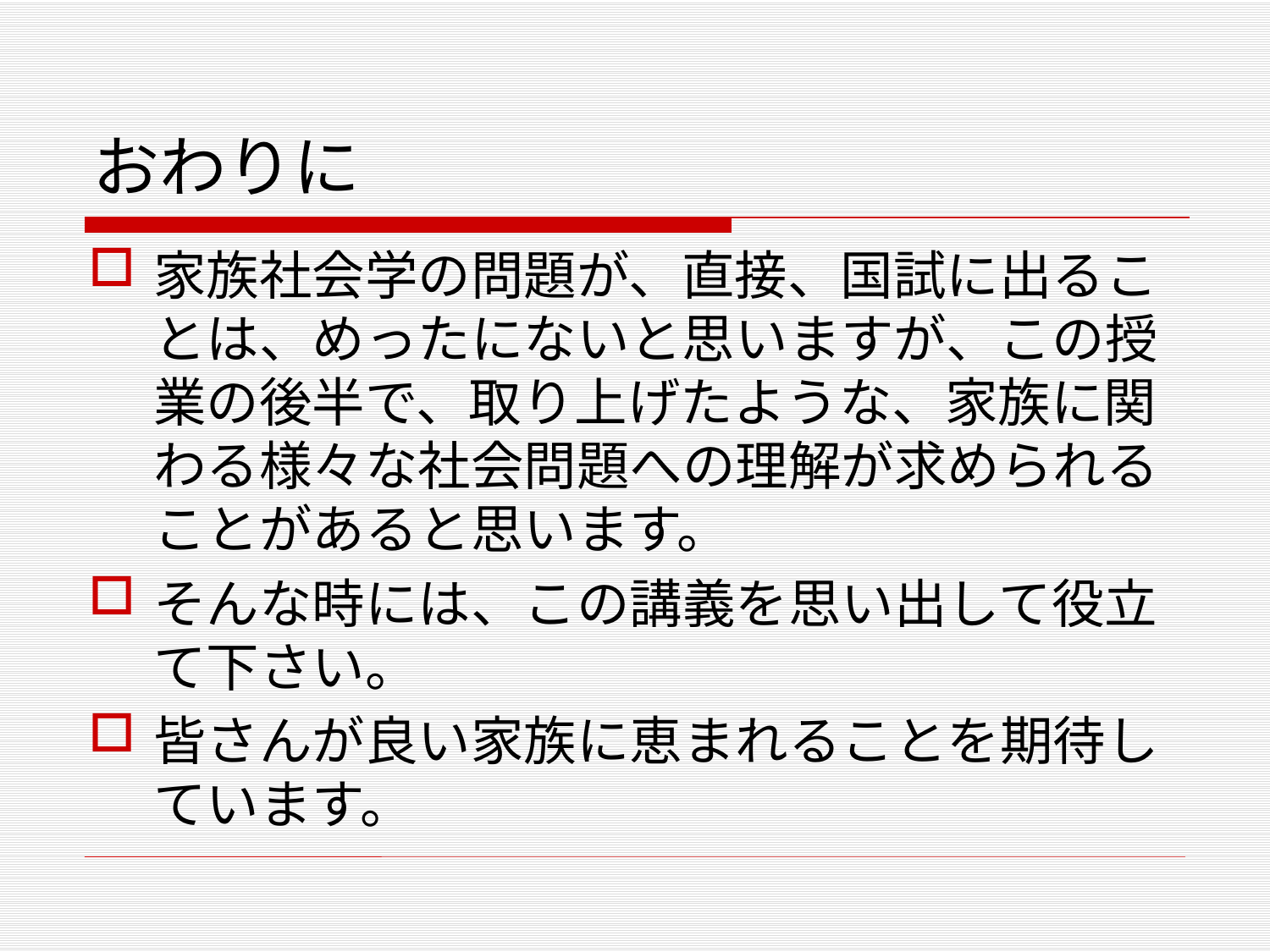

# おわりに
家族社会学の問題が、直接、国試に出ることは、めったにないと思いますが、この授業の後半で、取り上げたような、家族に関わる様々な社会問題への理解が求められることがあると思います。
そんな時には、この講義を思い出して役立て下さい。
皆さんが良い家族に恵まれることを期待しています。